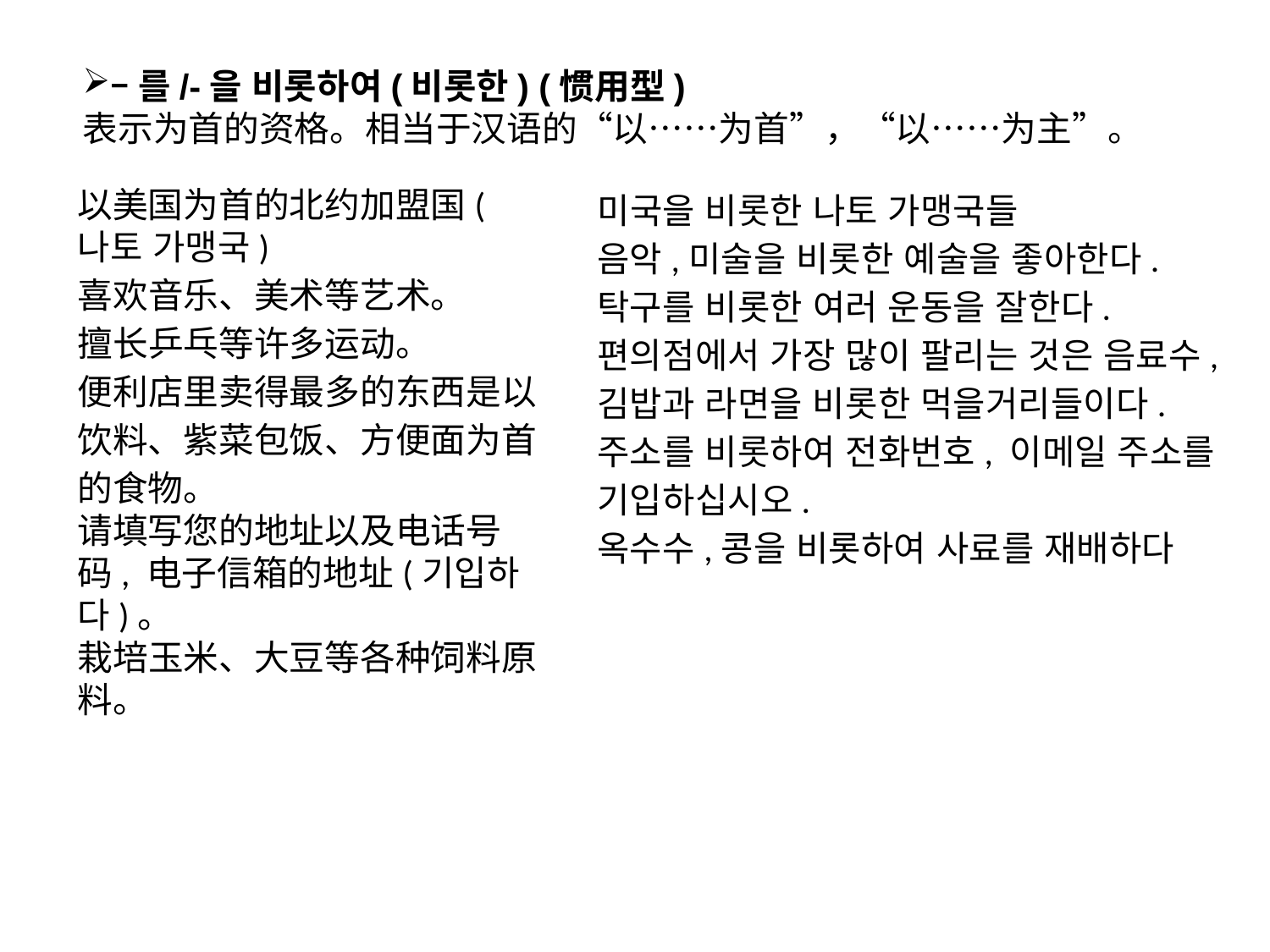

–를/-을 비롯하여(비롯한) (惯用型)
表示为首的资格。相当于汉语的“以……为首”，“以……为主”。
以美国为首的北约加盟国(나토 가맹국)
喜欢音乐、美术等艺术。
擅长乒乓等许多运动。
便利店里卖得最多的东西是以饮料、紫菜包饭、方便面为首的食物。
请填写您的地址以及电话号码, 电子信箱的地址(기입하다)。
栽培玉米、大豆等各种饲料原料。

미국을 비롯한 나토 가맹국들
음악,미술을 비롯한 예술을 좋아한다.
탁구를 비롯한 여러 운동을 잘한다.
편의점에서 가장 많이 팔리는 것은 음료수,김밥과 라면을 비롯한 먹을거리들이다.
주소를 비롯하여 전화번호, 이메일 주소를 기입하십시오.
옥수수,콩을 비롯하여 사료를 재배하다